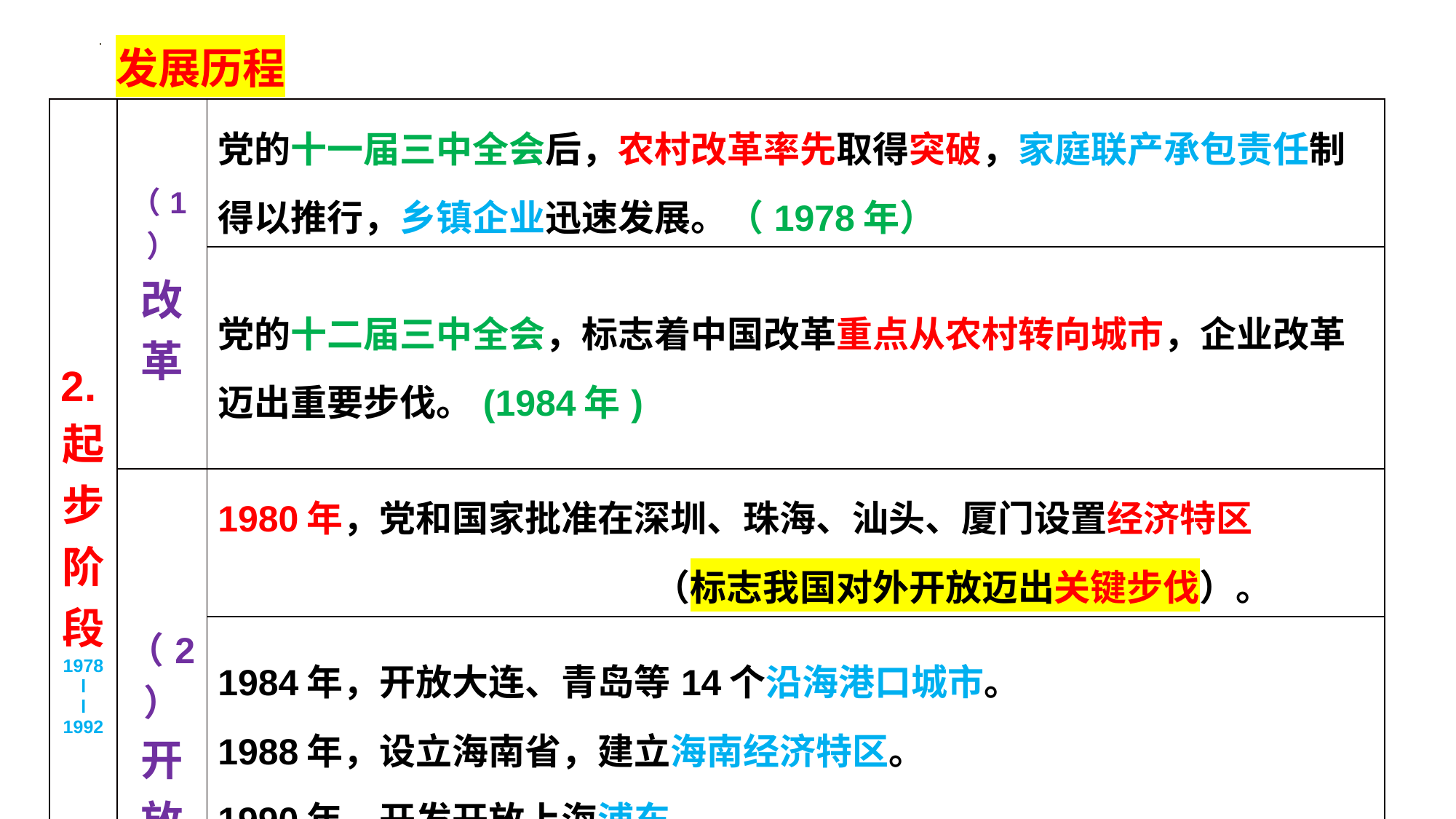

发展历程
| 2.起步阶段 1978 l l 1992 | （1）改革 | 党的十一届三中全会后，农村改革率先取得突破，家庭联产承包责任制得以推行，乡镇企业迅速发展。（1978年） |
| --- | --- | --- |
|  |  | 党的十二届三中全会，标志着中国改革重点从农村转向城市，企业改革迈出重要步伐。(1984年) |
|  | （2）开放 | 1980年，党和国家批准在深圳、珠海、汕头、厦门设置经济特区 （标志我国对外开放迈出关键步伐）。 |
|  |  | 1984年，开放大连、青岛等14个沿海港口城市。 1988年，设立海南省，建立海南经济特区。 1990年，开发开放上海浦东。 1992年，沿江内陆沿边城市开放，我国全方位、多层次、宽领域的对外开放格局基本形成。 |